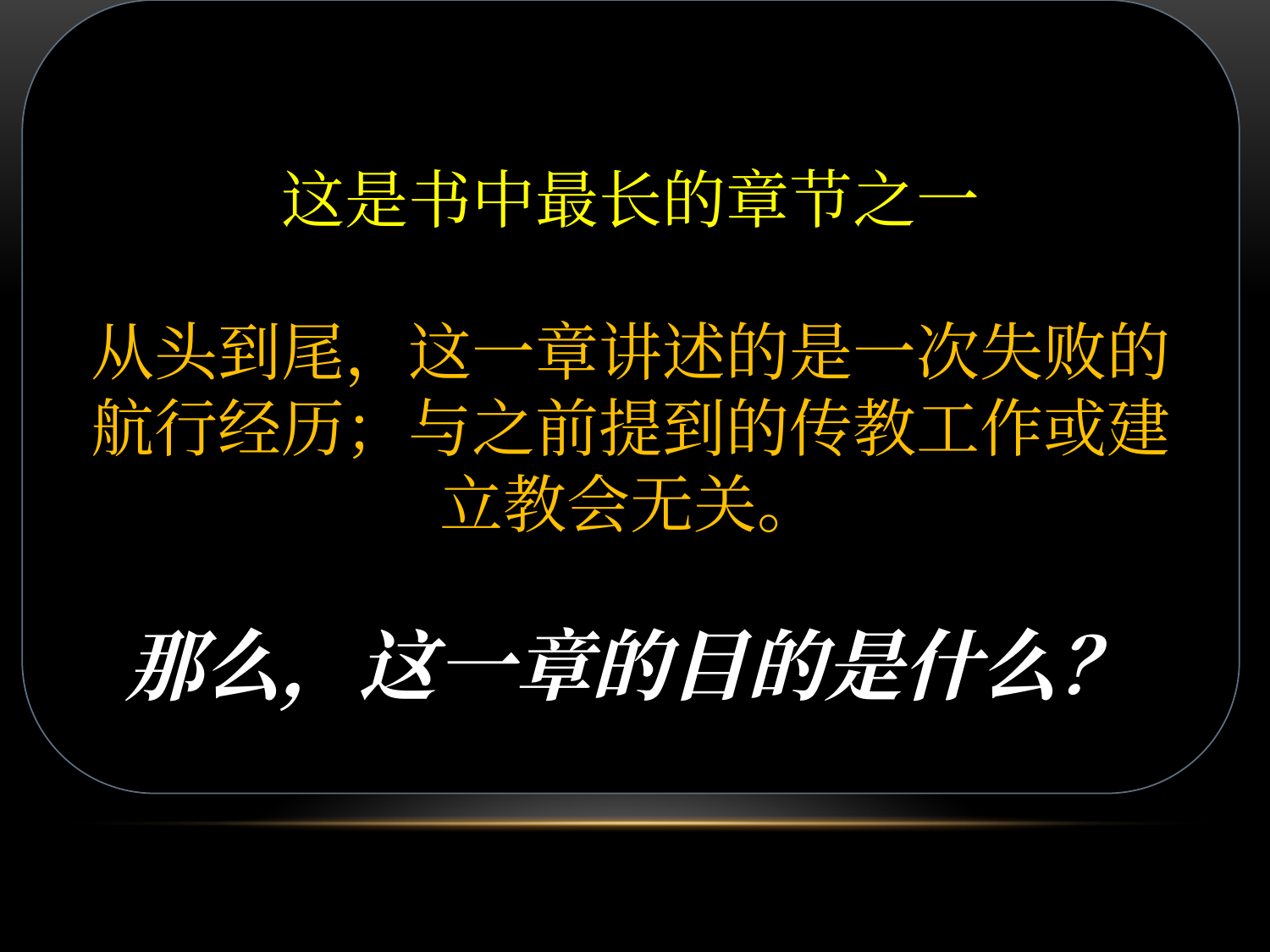

这是书中最长的章节之一

从头到尾，这一章讲述的是一次失败的航行经历；与之前提到的传教工作或建立教会无关。

那么，这一章的目的是什么？